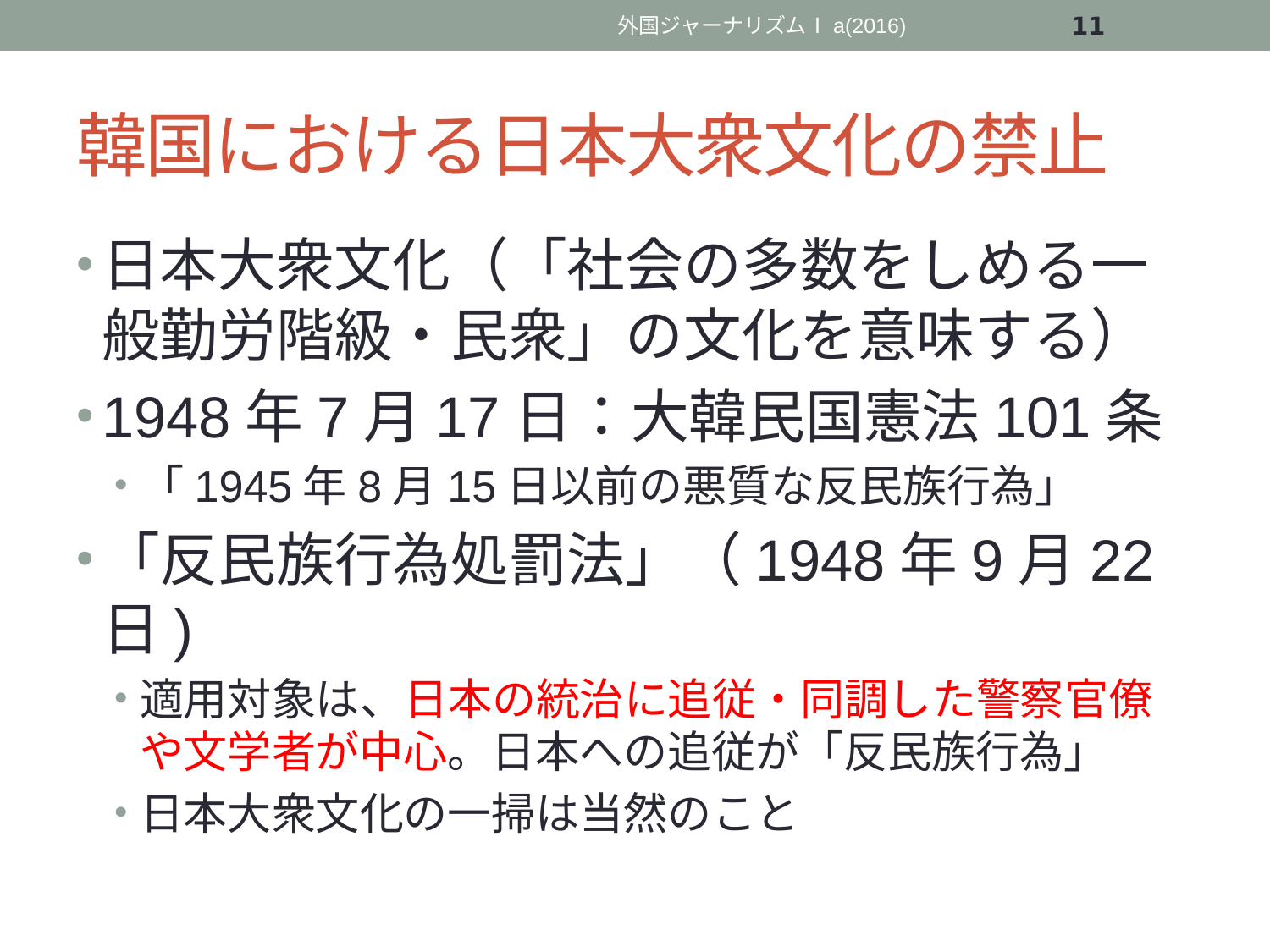

外国ジャーナリズムⅠa(2016)
11
# 韓国における日本大衆文化の禁止
日本大衆文化（「社会の多数をしめる一般勤労階級・民衆」の文化を意味する）
1948年7月17日：大韓民国憲法101条
「1945年8月15日以前の悪質な反民族行為」
「反民族行為処罰法」（1948年9月22日)
適用対象は、日本の統治に追従・同調した警察官僚や文学者が中心。日本への追従が「反民族行為」
日本大衆文化の一掃は当然のこと